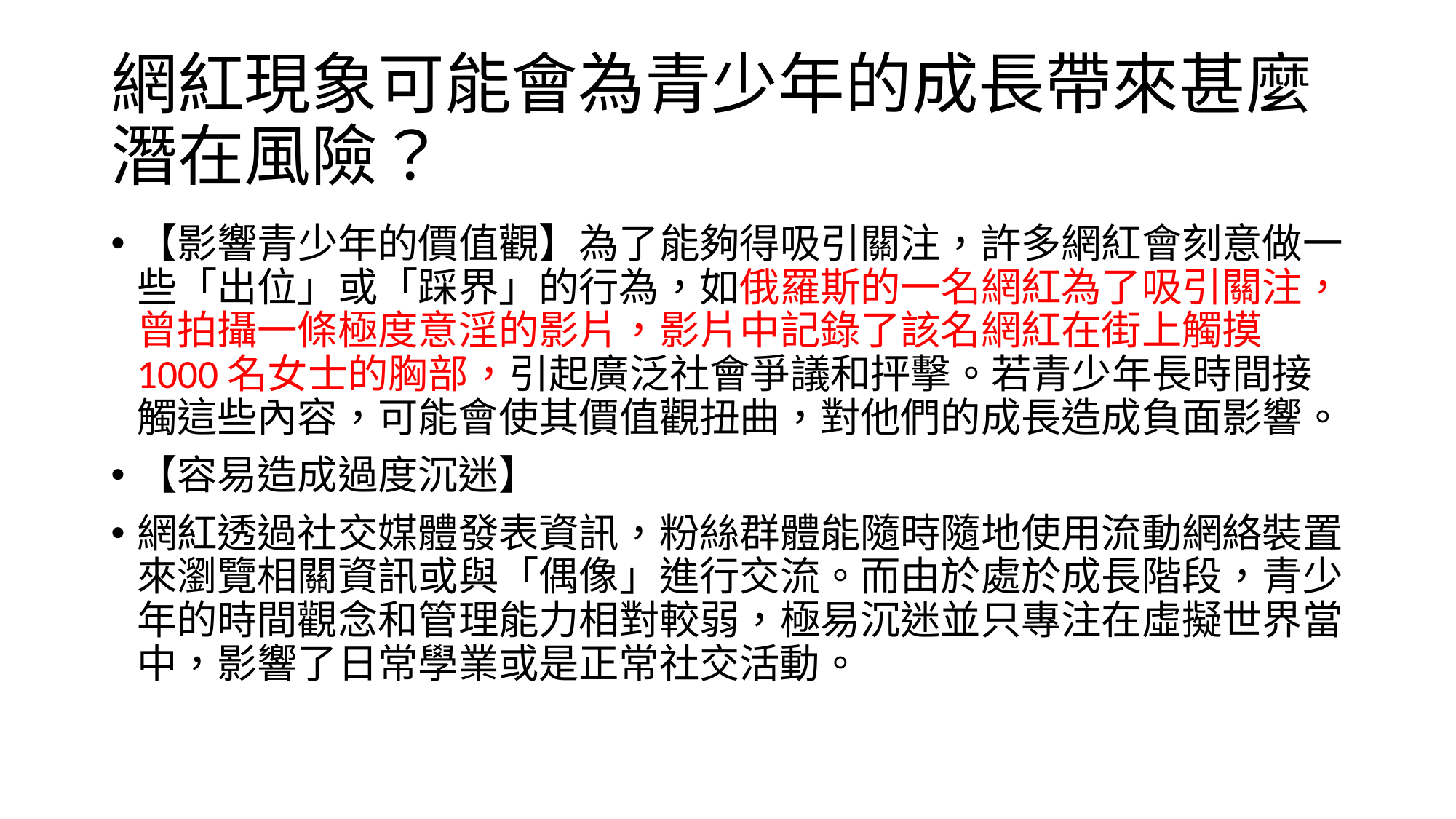

# 網紅現象可能會為青少年的成長帶來甚麼潛在風險？
【影響青少年的價值觀】為了能夠得吸引關注，許多網紅會刻意做一些「出位」或「踩界」的行為，如俄羅斯的一名網紅為了吸引關注，曾拍攝一條極度意淫的影片，影片中記錄了該名網紅在街上觸摸1000名女士的胸部，引起廣泛社會爭議和抨擊。若青少年長時間接觸這些內容，可能會使其價值觀扭曲，對他們的成長造成負面影響。
【容易造成過度沉迷】
網紅透過社交媒體發表資訊，粉絲群體能隨時隨地使用流動網絡裝置來瀏覽相關資訊或與「偶像」進行交流。而由於處於成長階段，青少年的時間觀念和管理能力相對較弱，極易沉迷並只專注在虛擬世界當中，影響了日常學業或是正常社交活動。